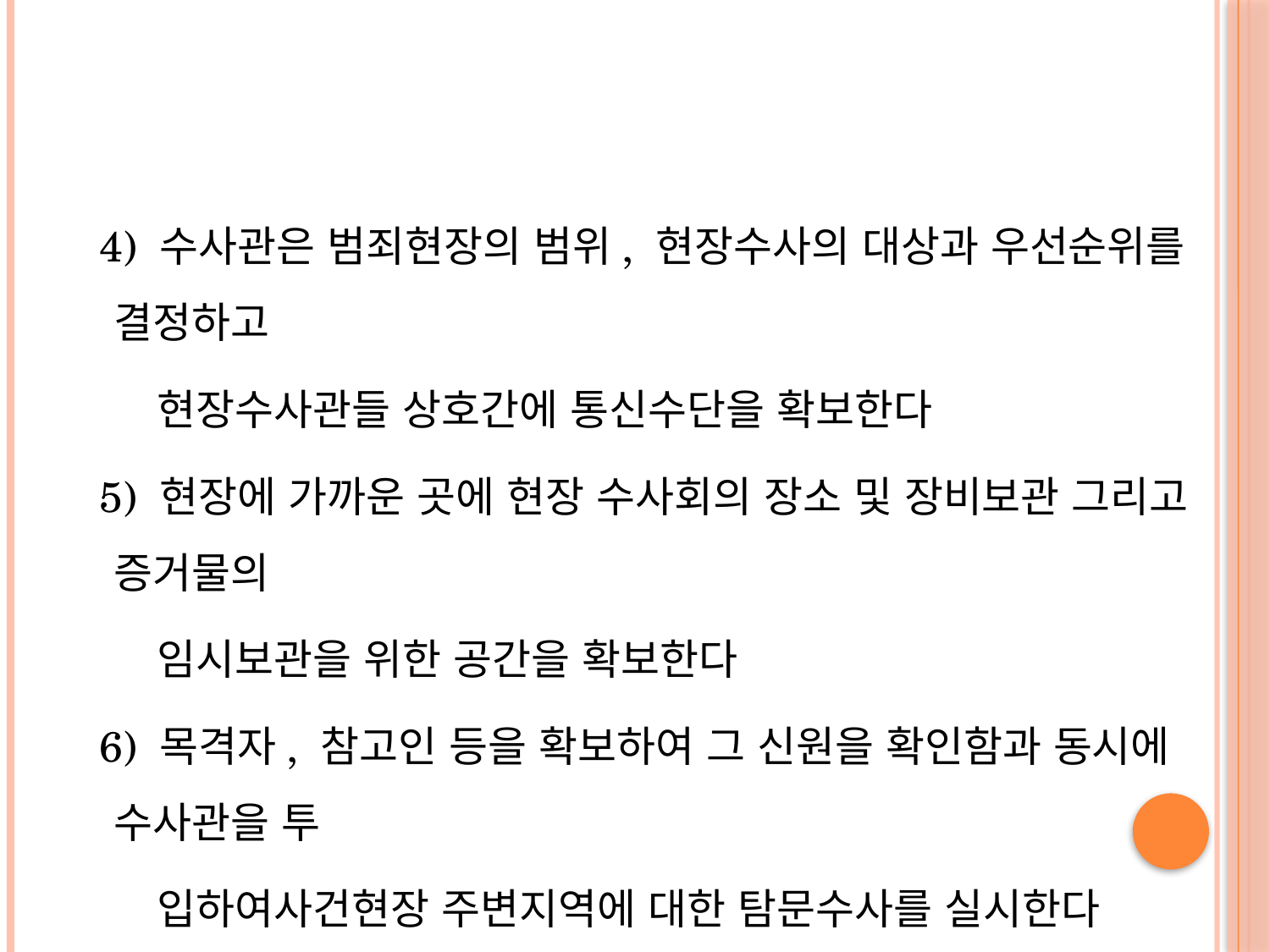

#
  4) 수사관은 범죄현장의 범위, 현장수사의 대상과 우선순위를 결정하고
      현장수사관들 상호간에 통신수단을 확보한다
  5) 현장에 가까운 곳에 현장 수사회의 장소 및 장비보관 그리고 증거물의
      임시보관을 위한 공간을 확보한다
  6) 목격자, 참고인 등을 확보하여 그 신원을 확인함과 동시에 수사관을 투
      입하여사건현장 주변지역에 대한 탐문수사를 실시한다